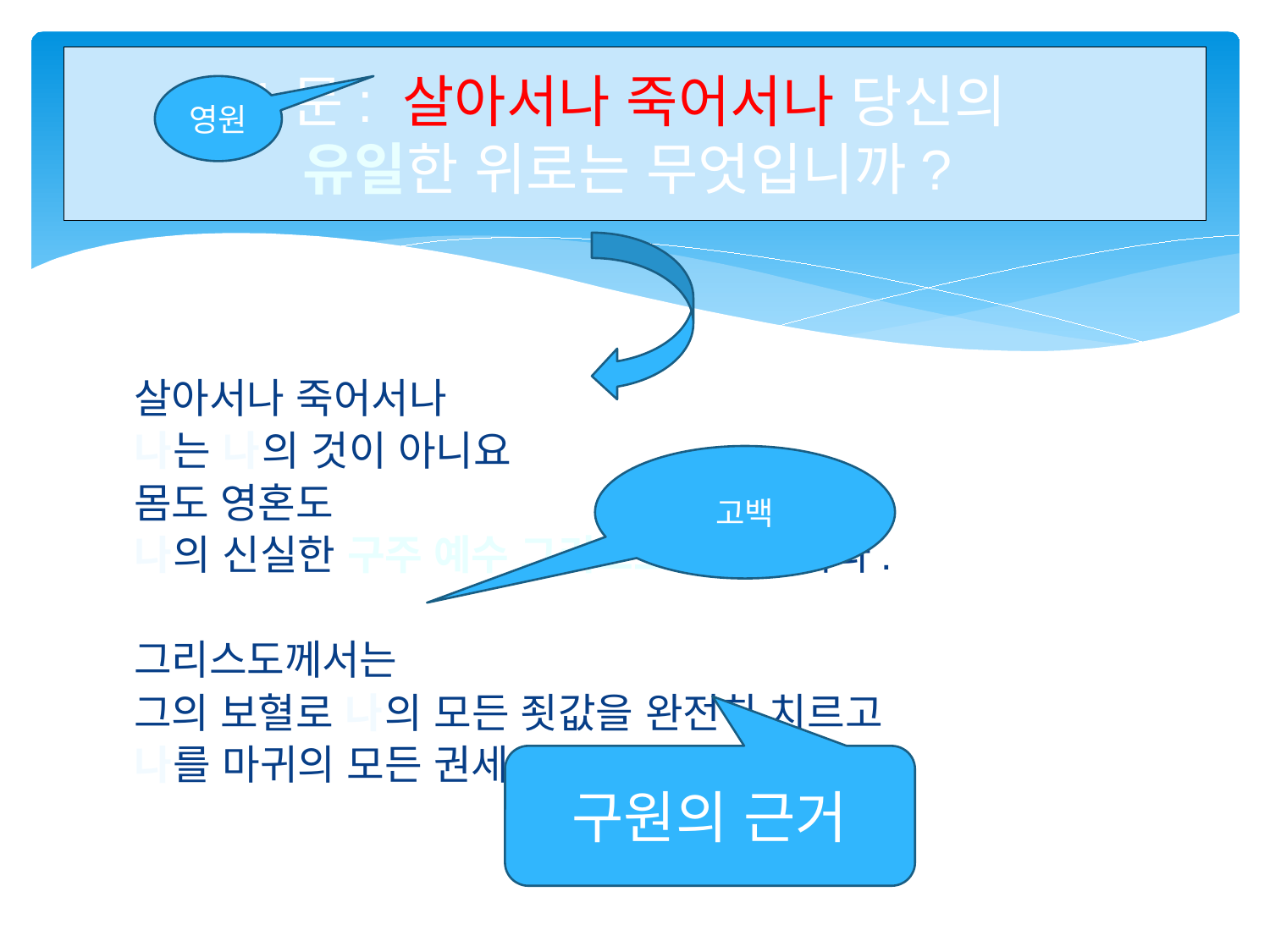

# 1문: 살아서나 죽어서나 당신의 유일한 위로는 무엇입니까?
영원

살아서나 죽어서나
나는 나의 것이 아니요
몸도 영혼도
나의 신실한 구주 예수 그리스도의 것입니다.

그리스도께서는
그의 보혈로 나의 모든 죗값을 완전히 치르고
나를 마귀의 모든 권세에서 해방하셨습니다.

고백
구원의 근거